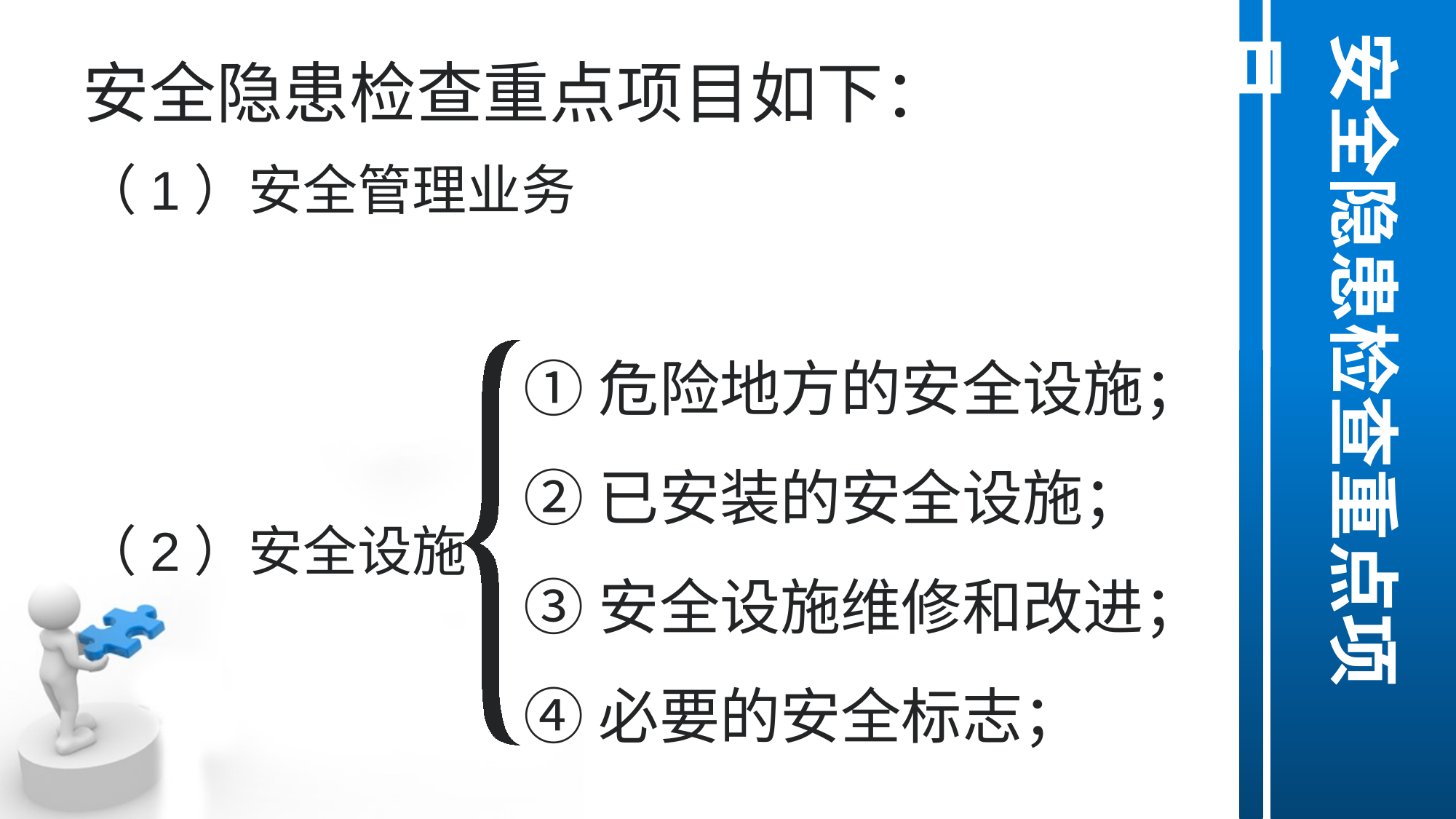

安全隐患检查重点项目
安全隐患检查重点项目如下：
（1）安全管理业务

（2）安全设施

①危险地方的安全设施；
②已安装的安全设施；
③安全设施维修和改进；
④必要的安全标志；